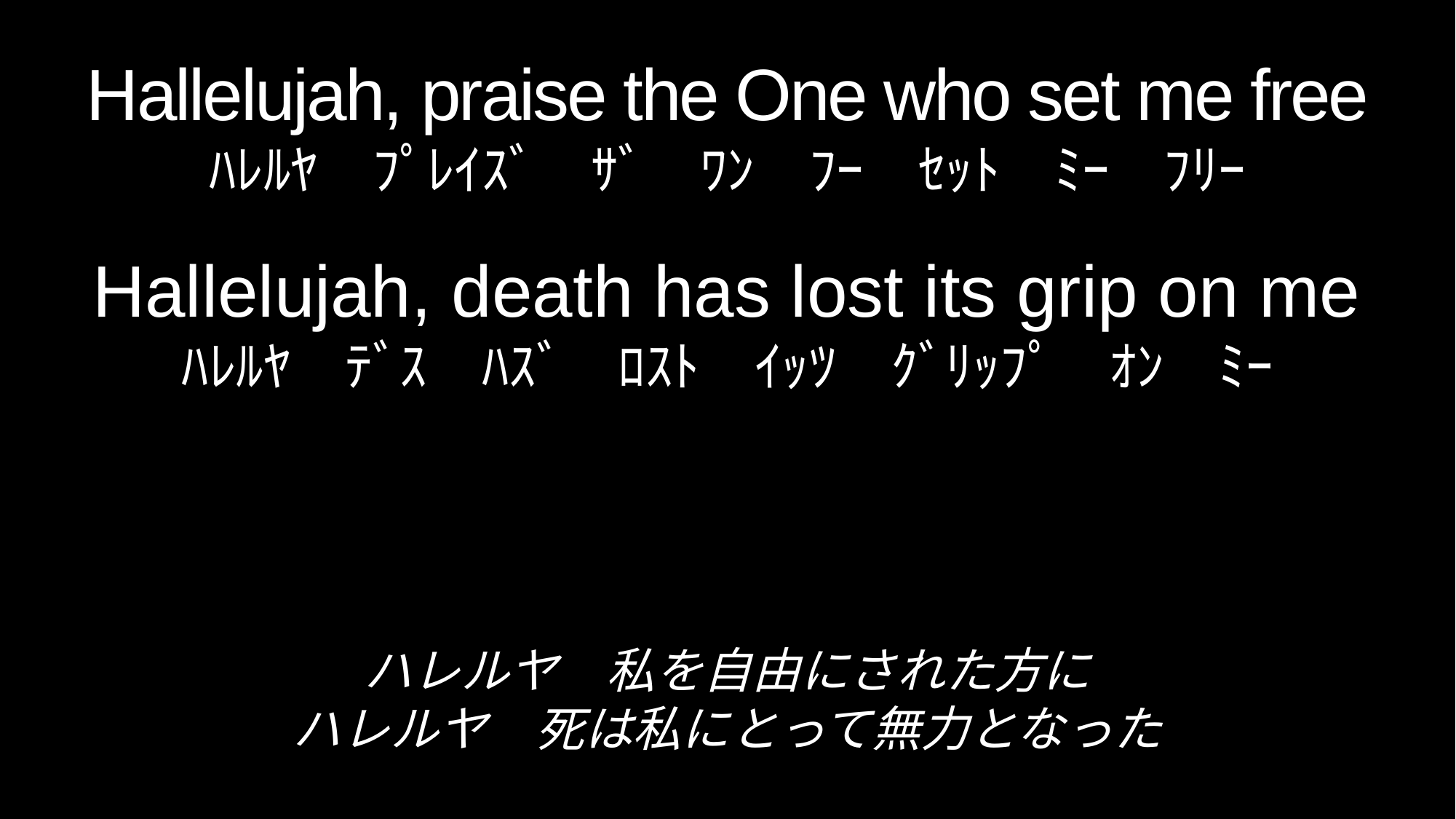

Hallelujah, praise the One who set me free
ﾊﾚﾙﾔ　ﾌﾟﾚｲｽﾞ　ｻﾞ　ﾜﾝ　ﾌｰ　ｾｯﾄ　ﾐｰ　ﾌﾘｰ

 Hallelujah, death has lost its grip on me
ﾊﾚﾙﾔ　ﾃﾞｽ　ﾊｽﾞ　ﾛｽﾄ　ｲｯﾂ　ｸﾞﾘｯﾌﾟ　ｵﾝ　ﾐｰ
ハレルヤ　私を自由にされた方に
ハレルヤ　死は私にとって無力となった